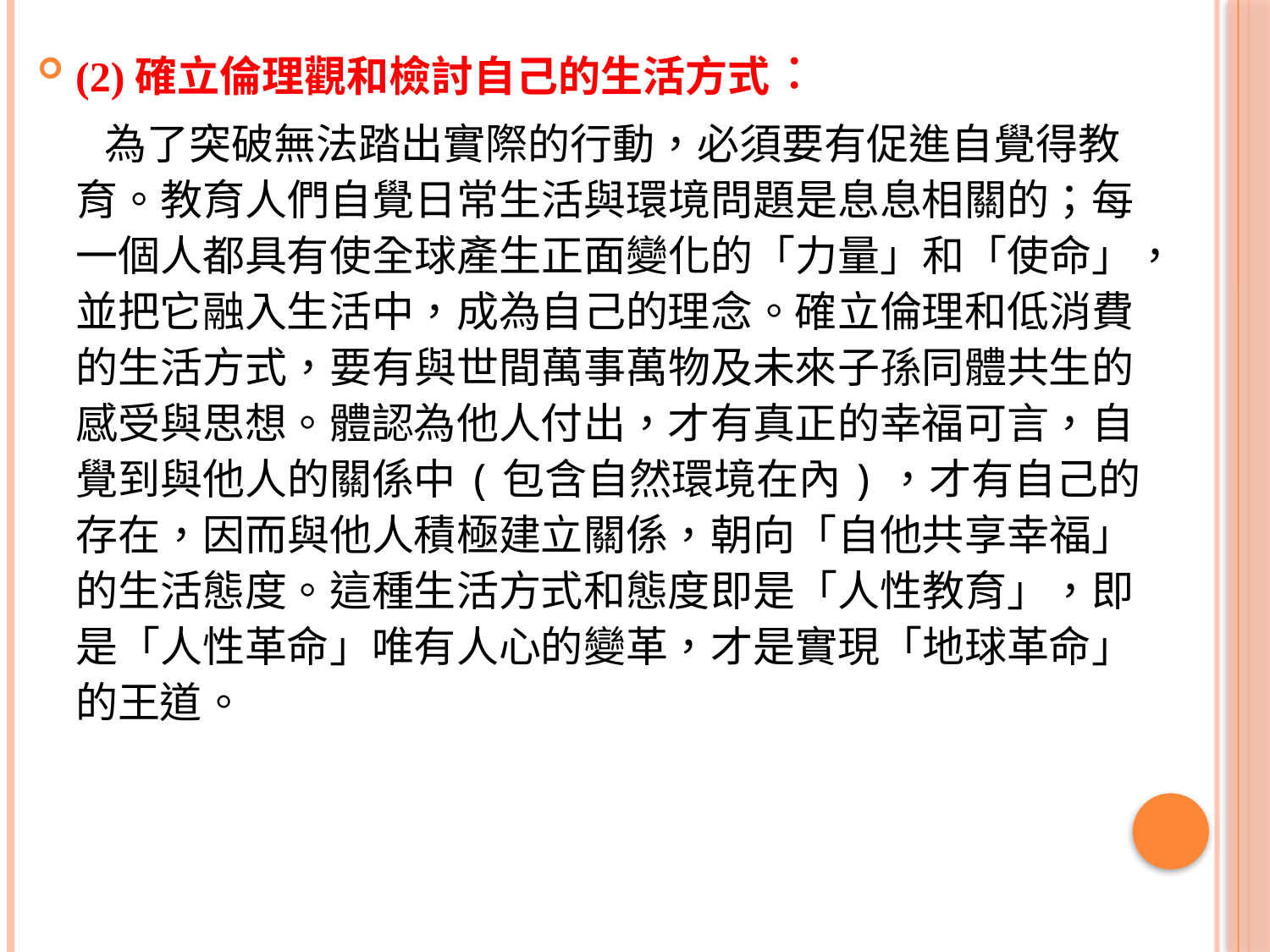

(2)確立倫理觀和檢討自己的生活方式：
      為了突破無法踏出實際的行動，必須要有促進自覺得教育。教育人們自覺日常生活與環境問題是息息相關的；每一個人都具有使全球產生正面變化的「力量」和「使命」，並把它融入生活中，成為自己的理念。確立倫理和低消費的生活方式，要有與世間萬事萬物及未來子孫同體共生的感受與思想。體認為他人付出，才有真正的幸福可言，自覺到與他人的關係中(包含自然環境在內)，才有自己的存在，因而與他人積極建立關係，朝向「自他共享幸福」的生活態度。這種生活方式和態度即是「人性教育」，即是「人性革命」唯有人心的變革，才是實現「地球革命」的王道。